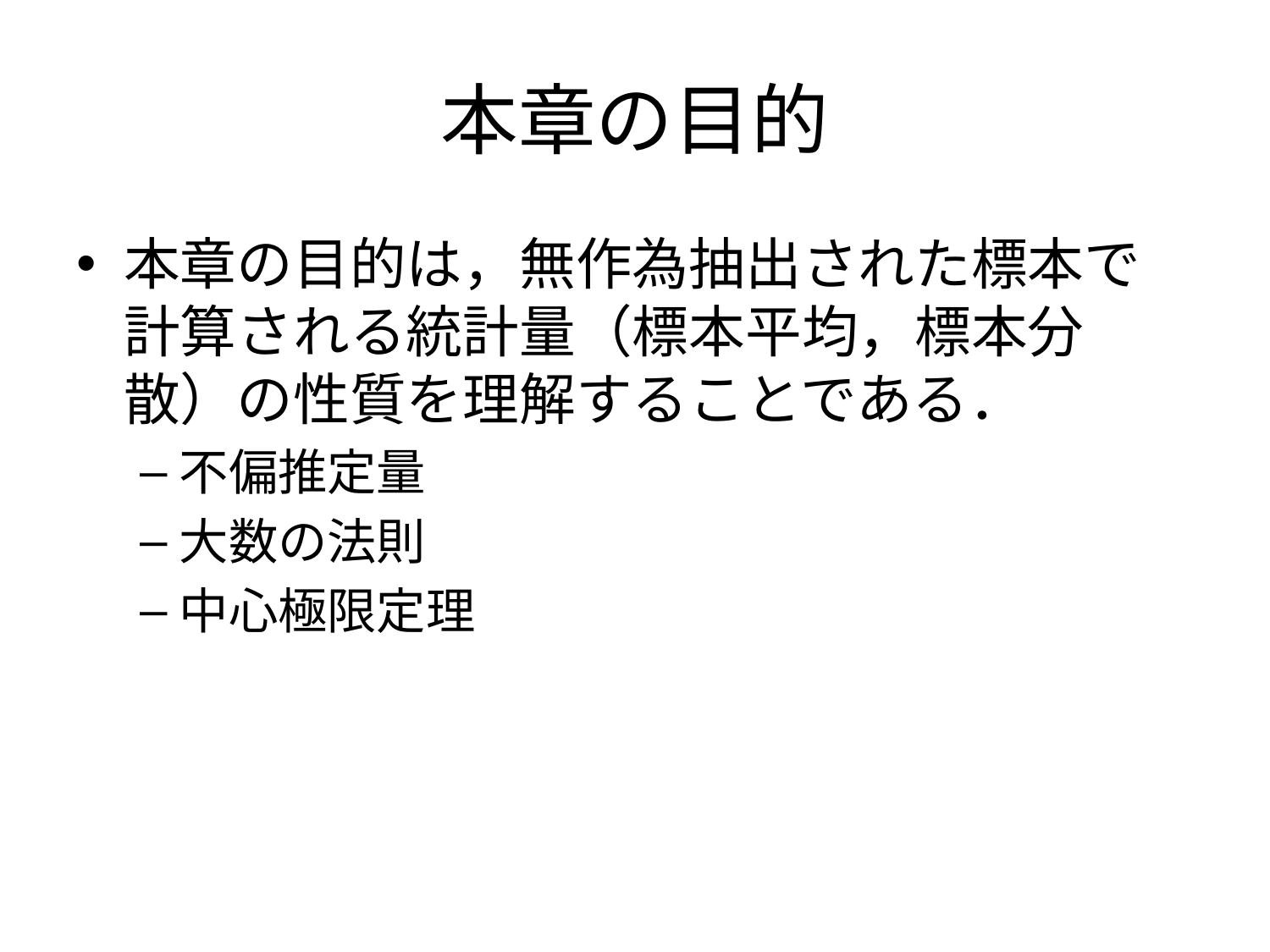

# 本章の目的
本章の目的は，無作為抽出された標本で計算される統計量（標本平均，標本分散）の性質を理解することである．
不偏推定量
大数の法則
中心極限定理